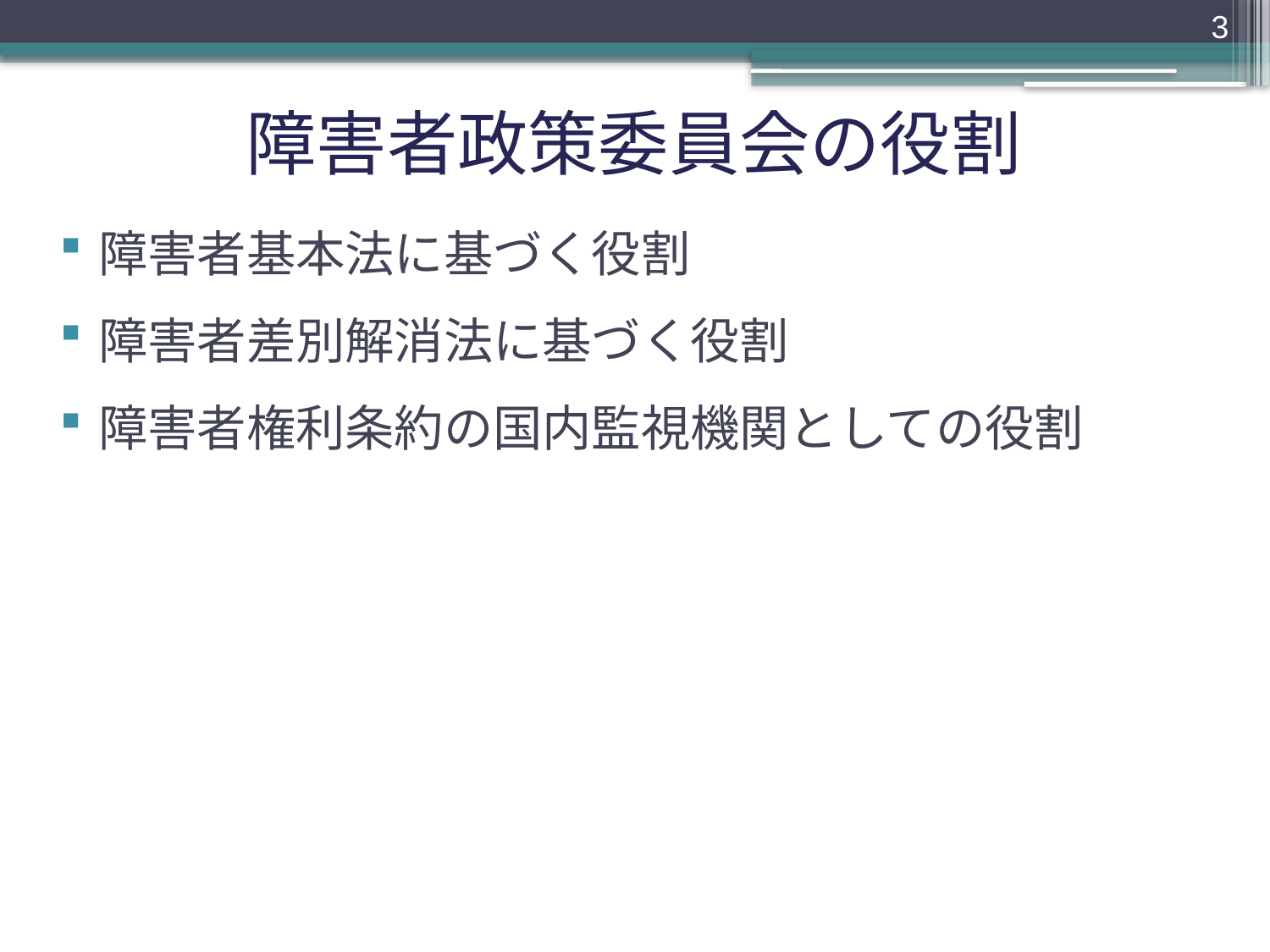

3
# 障害者政策委員会の役割
障害者基本法に基づく役割
障害者差別解消法に基づく役割
障害者権利条約の国内監視機関としての役割